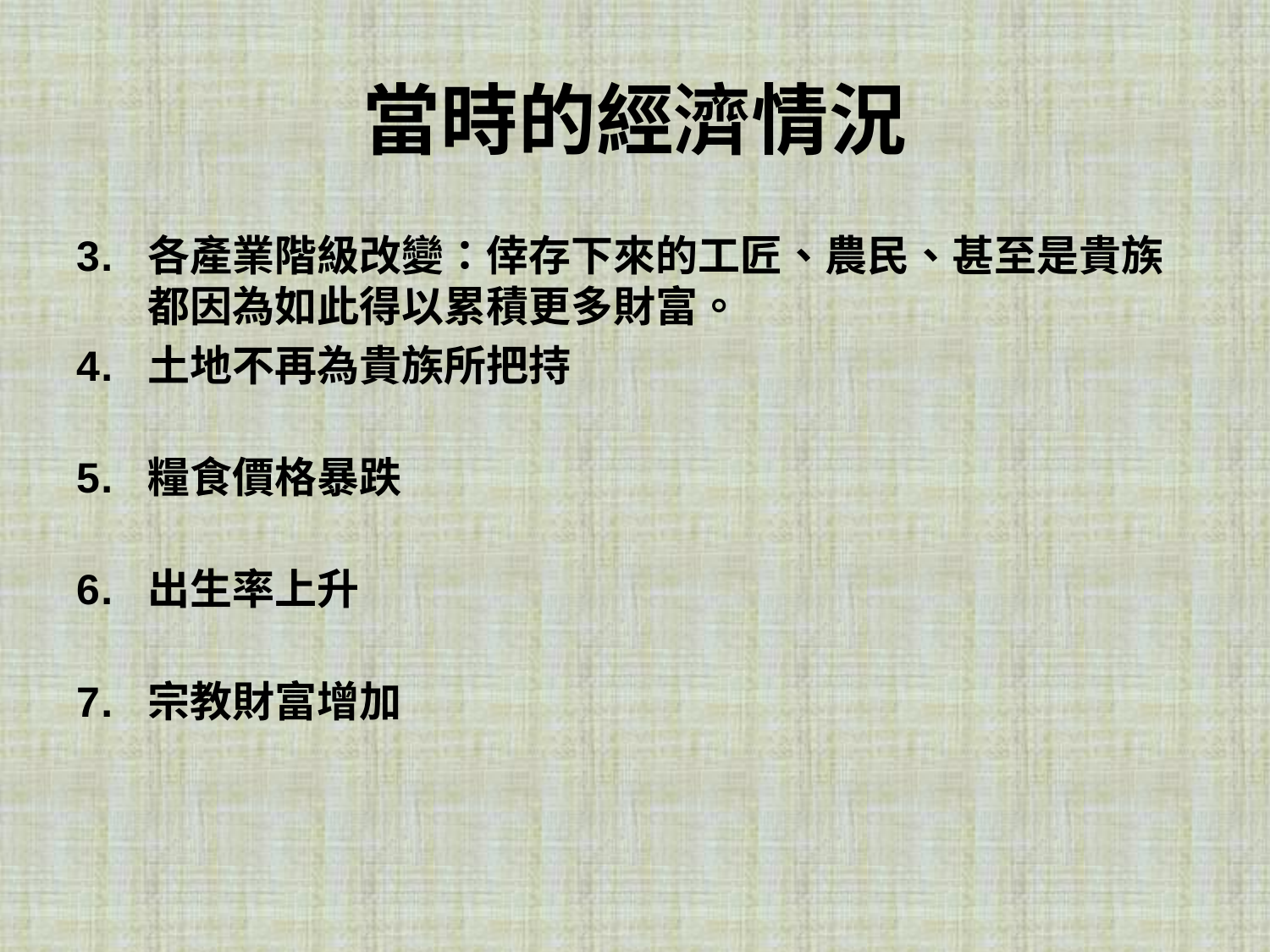

# 當時的經濟情況
各產業階級改變：倖存下來的工匠、農民、甚至是貴族都因為如此得以累積更多財富。
土地不再為貴族所把持
糧食價格暴跌
出生率上升
宗教財富增加